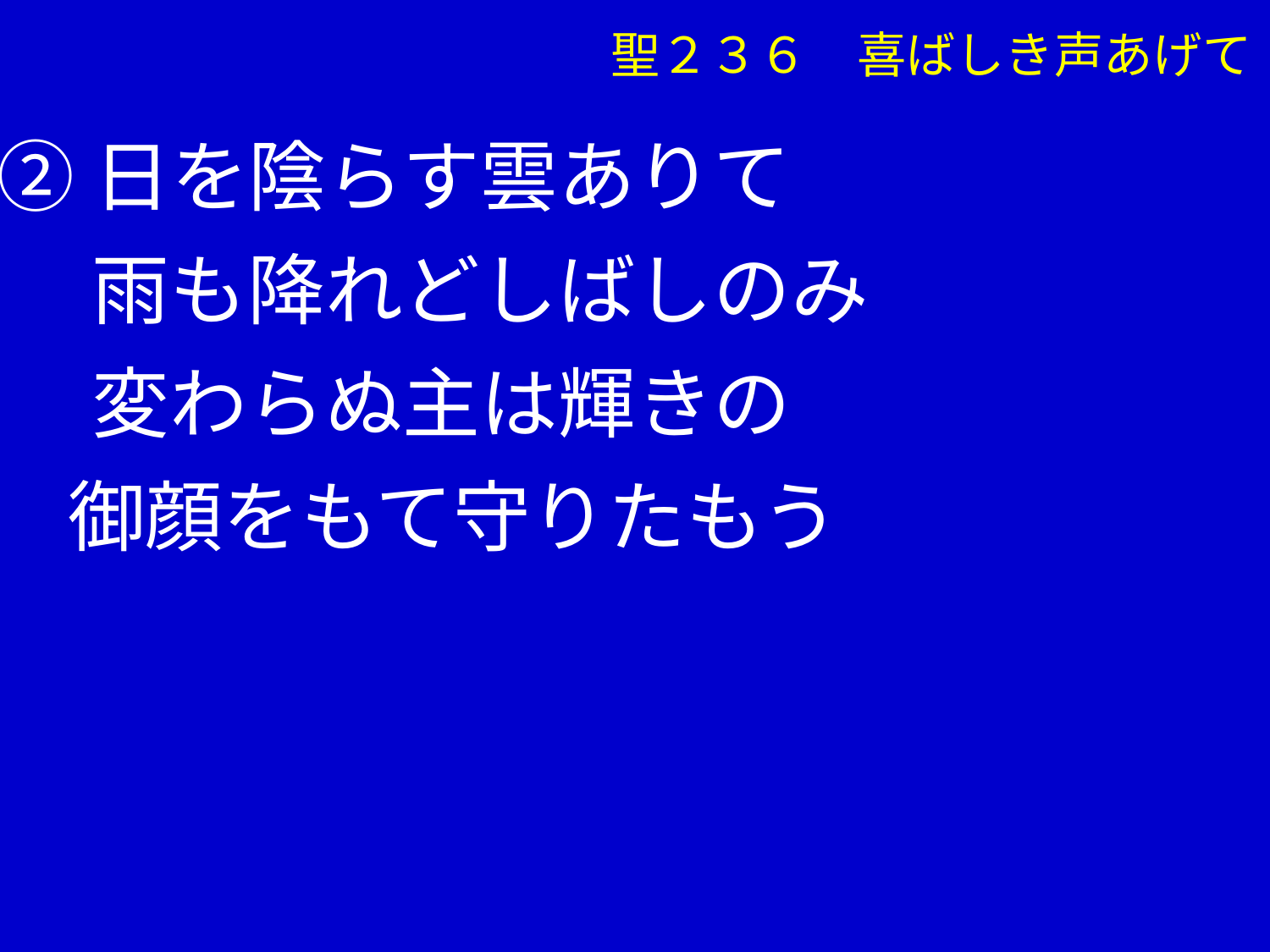

聖２３６　喜ばしき声あげて
②日を陰らす雲ありて
　 雨も降れどしばしのみ
　 変わらぬ主は輝きの
   御顔をもて守りたもう